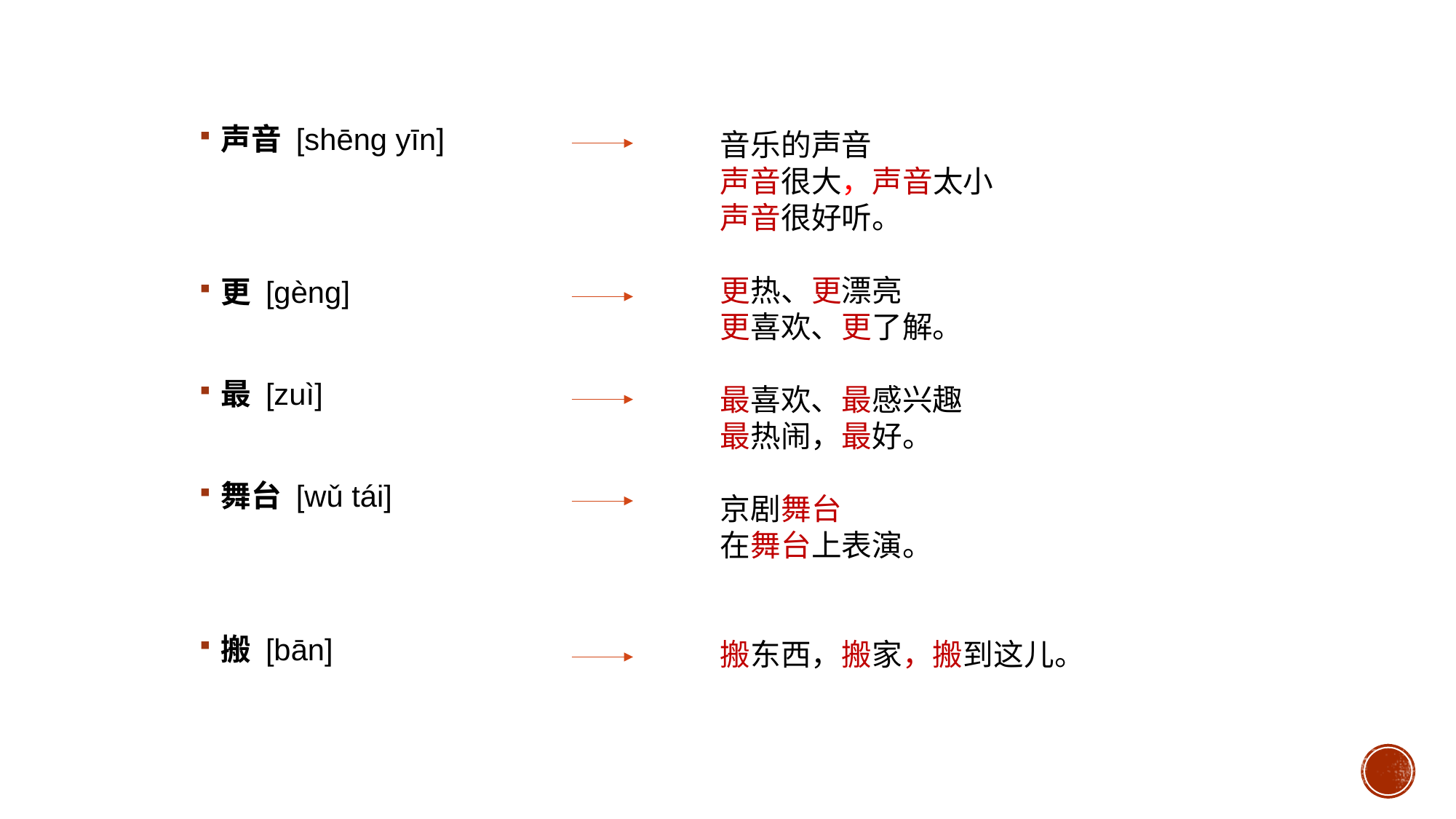

声音 [shēng yīn]

更 [gèng]

最 [zuì]

舞台 [wǔ tái]

搬 [bān]

音乐的声音
声音很大，声音太小
声音很好听。

更热、更漂亮
更喜欢、更了解。

最喜欢、最感兴趣
最热闹，最好。

京剧舞台
在舞台上表演。

搬东西，搬家，搬到这儿。